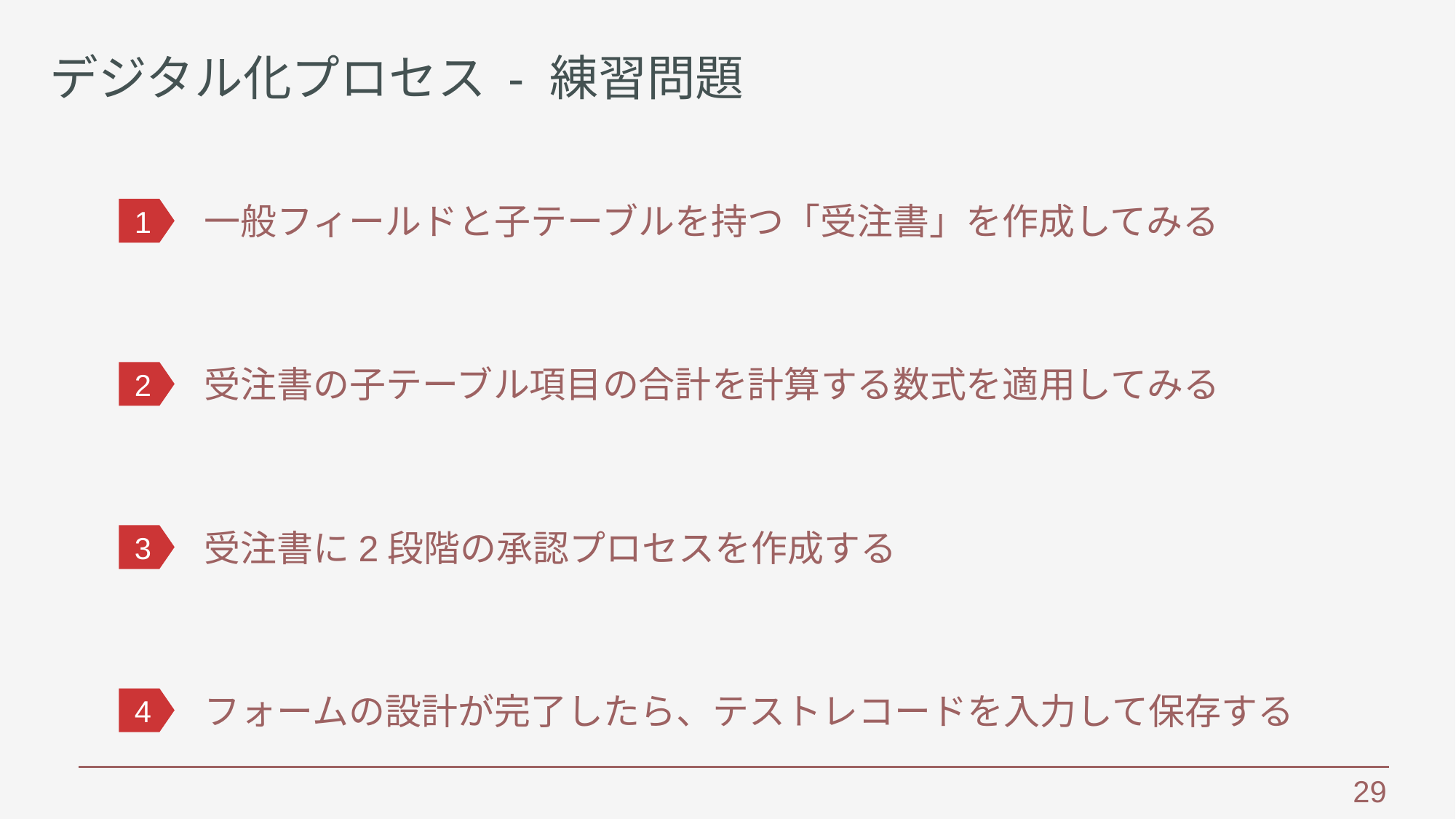

デジタル化プロセス - 練習問題
一般フィールドと子テーブルを持つ「受注書」を作成してみる
1
受注書の子テーブル項目の合計を計算する数式を適用してみる
2
受注書に2段階の承認プロセスを作成する
3
フォームの設計が完了したら、テストレコードを入力して保存する
4
   29